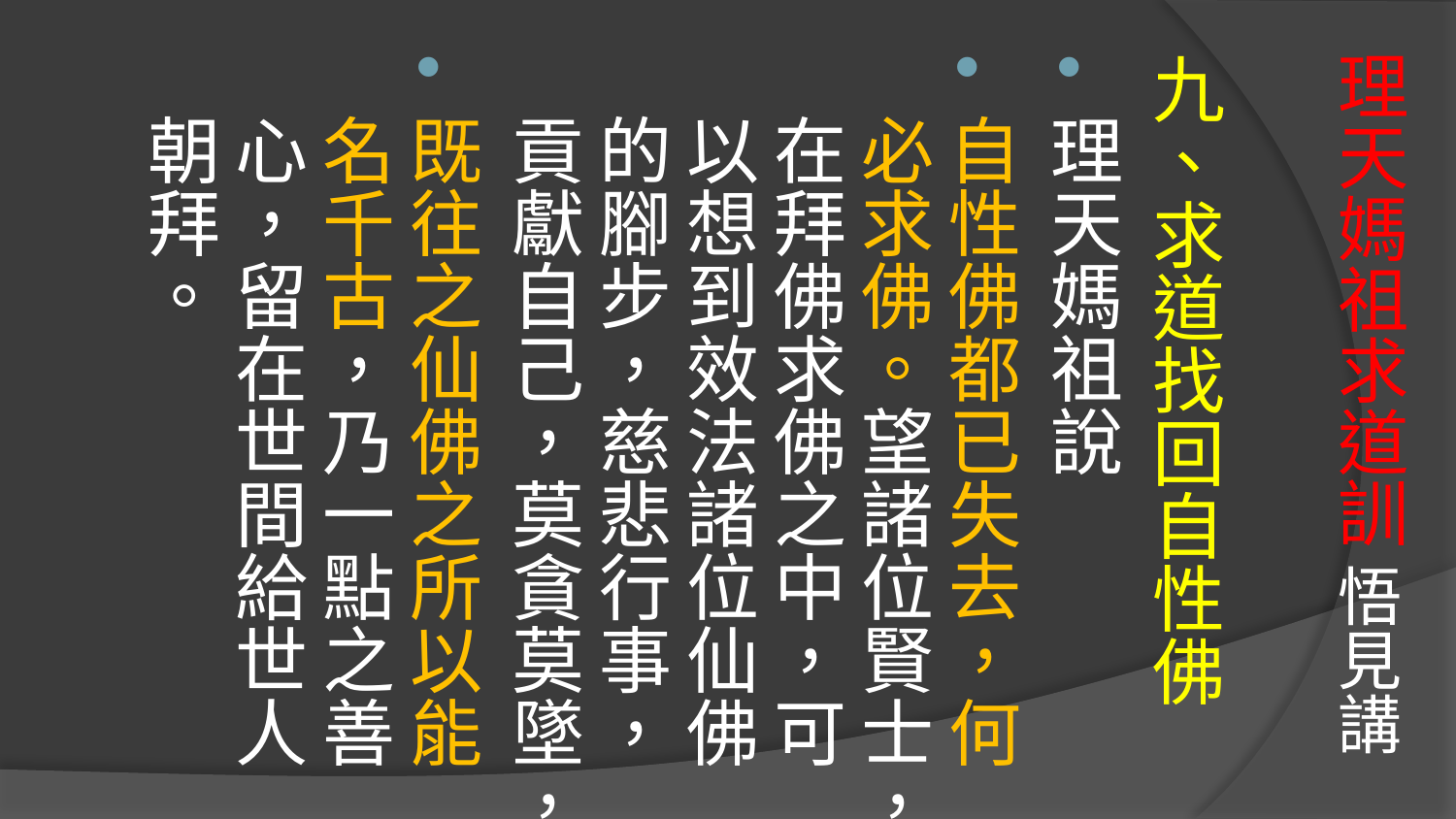

# 理天媽祖求道訓 悟見講
九、求道找回自性佛
理天媽祖說
自性佛都已失去，何必求佛。望諸位賢士，在拜佛求佛之中，可以想到效法諸位仙佛的腳步，慈悲行事，貢獻自己，莫貪莫墜，
既往之仙佛之所以能名千古，乃一點之善心，留在世間給世人朝拜。